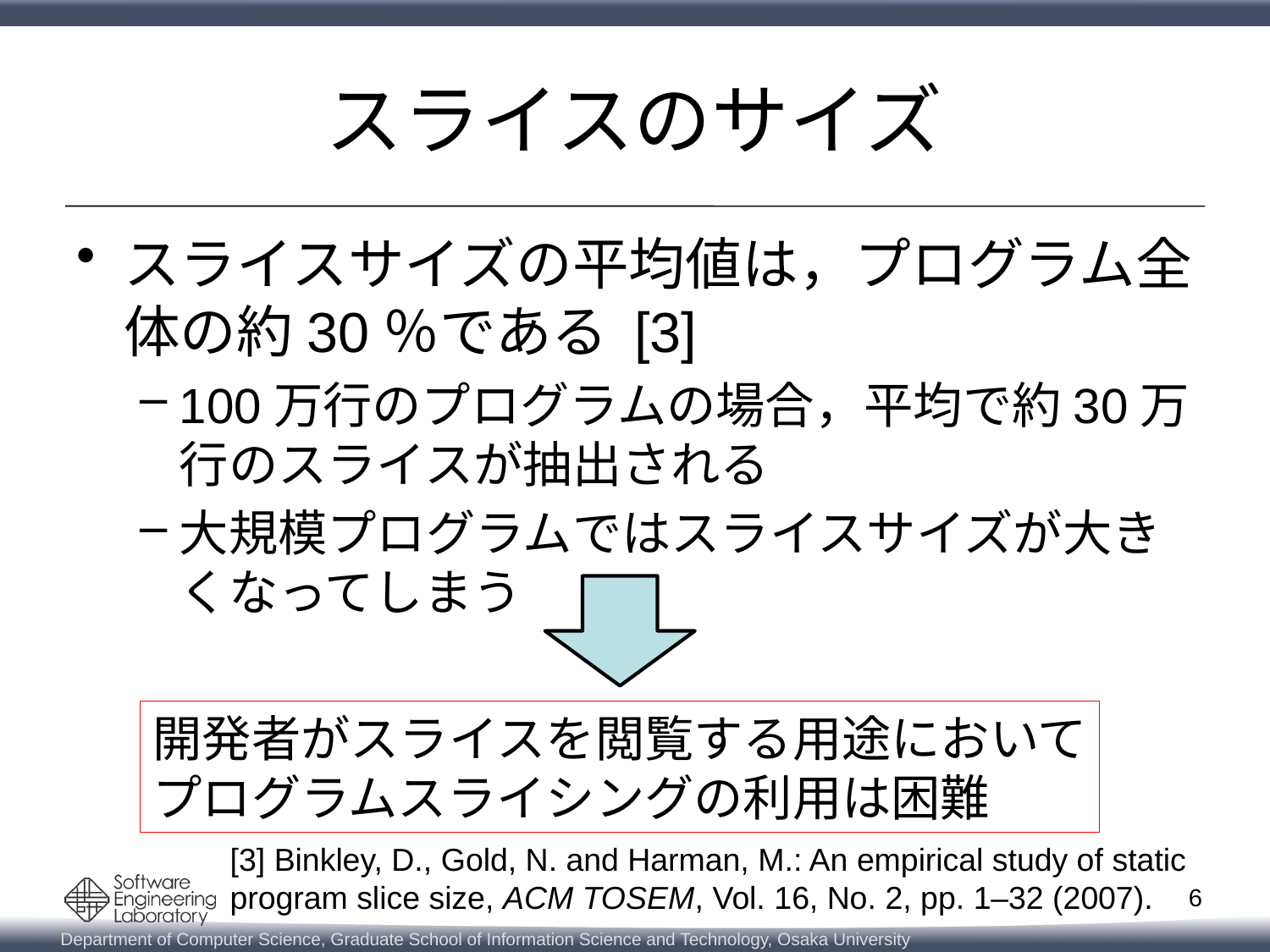

# スライスのサイズ
スライスサイズの平均値は，プログラム全体の約30％である [3]
100万行のプログラムの場合，平均で約30万行のスライスが抽出される
大規模プログラムではスライスサイズが大きくなってしまう

開発者がスライスを閲覧する用途において
プログラムスライシングの利用は困難
[3] Binkley, D., Gold, N. and Harman, M.: An empirical study of static
program slice size, ACM TOSEM, Vol. 16, No. 2, pp. 1–32 (2007).
6